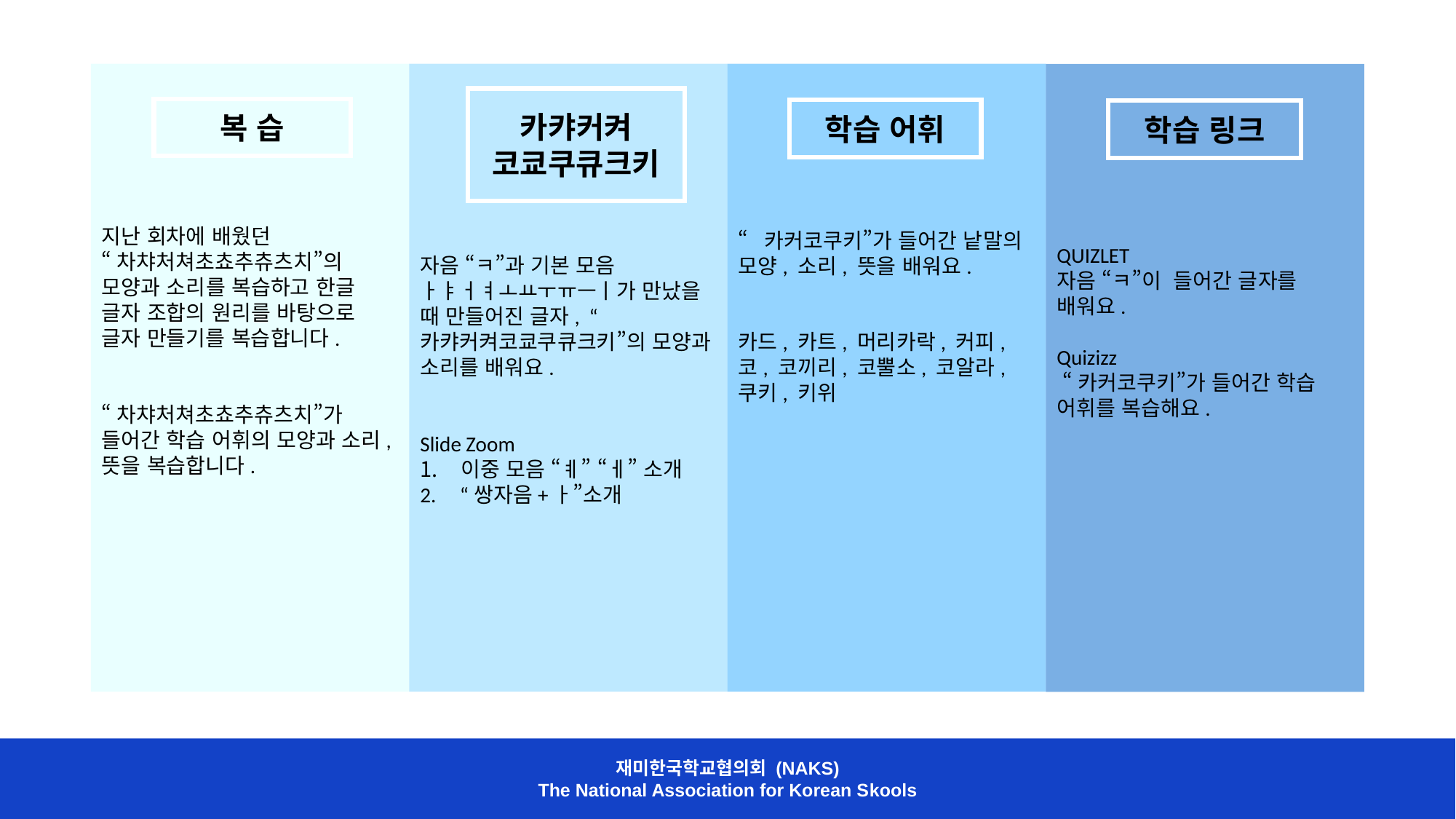

지난 회차에 배웠던
“차챠처쳐초쵸추츄츠치”의 모양과 소리를 복습하고 한글 글자 조합의 원리를 바탕으로 글자 만들기를 복습합니다.

“차챠처쳐초쵸추츄츠치”가 들어간 학습 어휘의 모양과 소리, 뜻을 복습합니다.

자음 “ㅋ”과 기본 모음 ㅏㅑㅓㅕㅗㅛㅜㅠㅡㅣ가 만났을 때 만들어진 글자,  “카캬커켜코쿄쿠큐크키”의 모양과 소리를 배워요.

Slide Zoom
이중 모음 “ㅖ” “ㅔ” 소개
2.     “쌍자음+ㅏ”소개

“카커코쿠키”가 들어간 낱말의 모양, 소리, 뜻을 배워요.

카드, 카트, 머리카락, 커피, 코, 코끼리, 코뿔소, 코알라, 쿠키, 키위

찾

QUIZLET
자음 “ㅋ”이  들어간 글자를 배워요.

Quizizz
 “카커코쿠키”가 들어간 학습 어휘를 복습해요.

카캬커켜
코쿄쿠큐크키
복 습
학습 어휘
학습 링크
재미한국학교협의회 (NAKS)
The National Association for Korean Skools